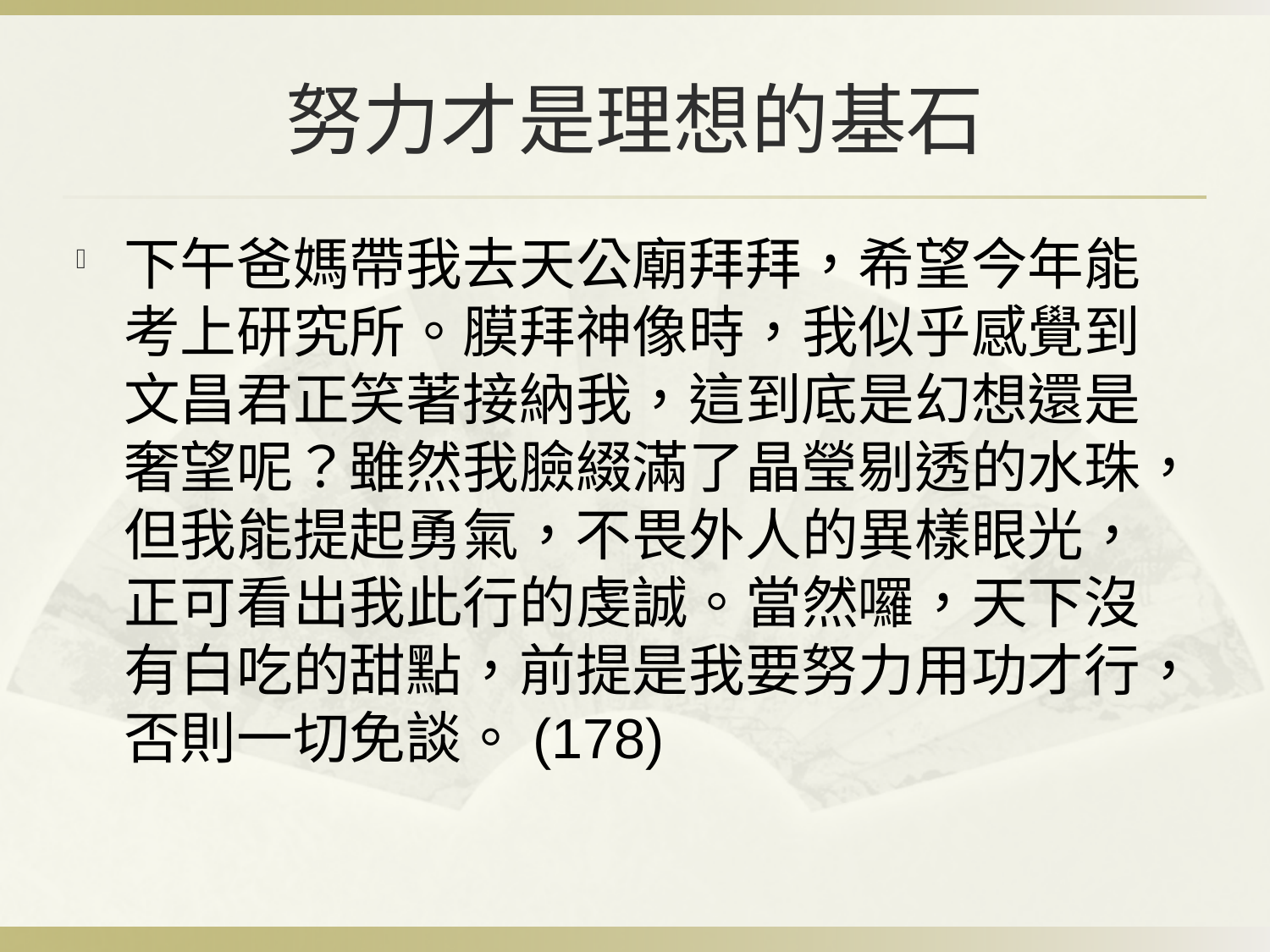

# 努力才是理想的基石
下午爸媽帶我去天公廟拜拜，希望今年能考上研究所。膜拜神像時，我似乎感覺到文昌君正笑著接納我，這到底是幻想還是奢望呢？雖然我臉綴滿了晶瑩剔透的水珠，但我能提起勇氣，不畏外人的異樣眼光，正可看出我此行的虔誠。當然囉，天下沒有白吃的甜點，前提是我要努力用功才行，否則一切免談。(178)